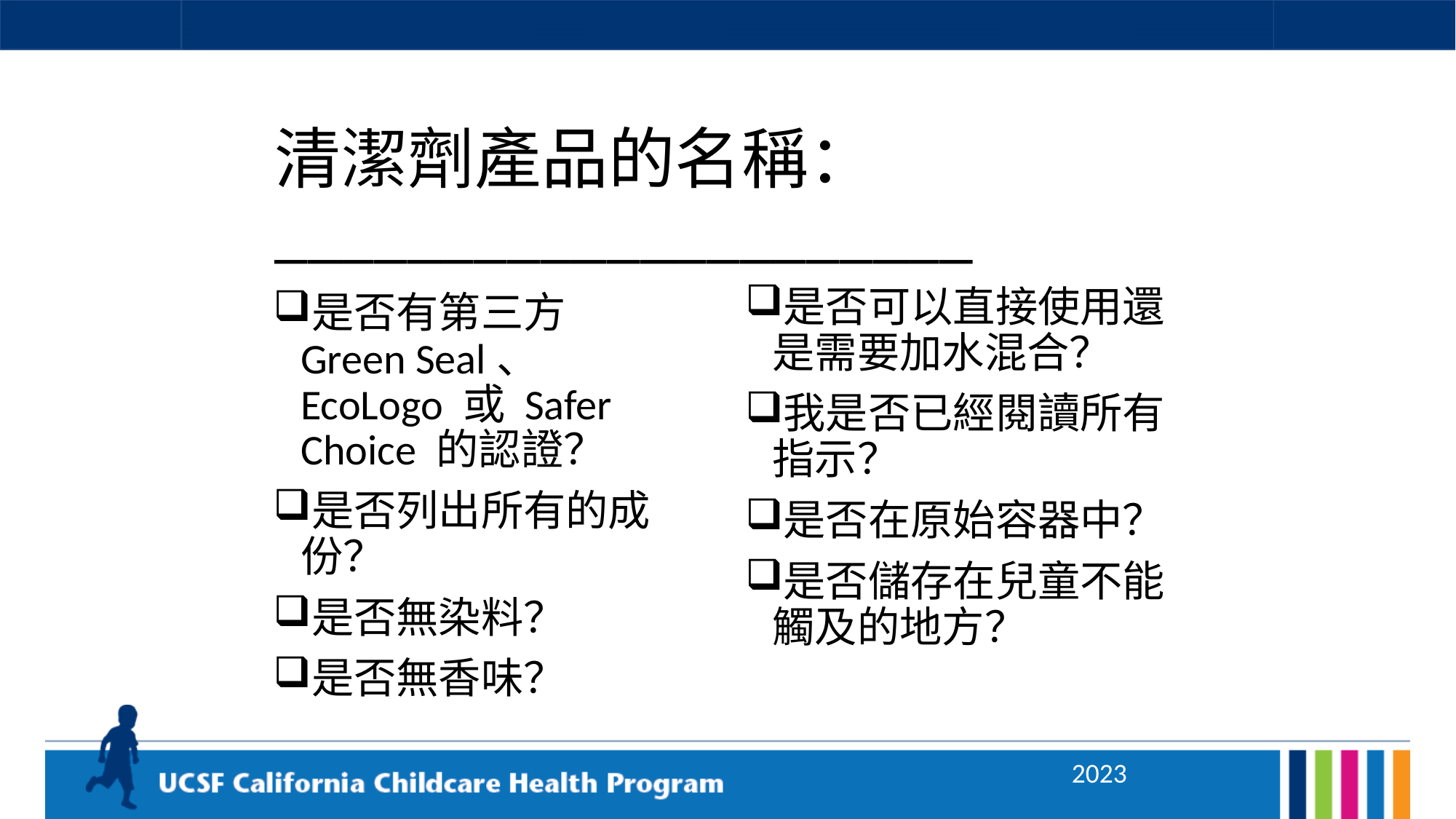

# 清潔劑產品的名稱： _____________________
是否可以直接使用還是需要加水混合？
我是否已經閱讀所有指示？
是否在原始容器中？
是否儲存在兒童不能觸及的地方？
是否有第三方Green Seal、 EcoLogo 或 Safer Choice 的認證？
是否列出所有的成份？
是否無染料？
是否無香味？
2023